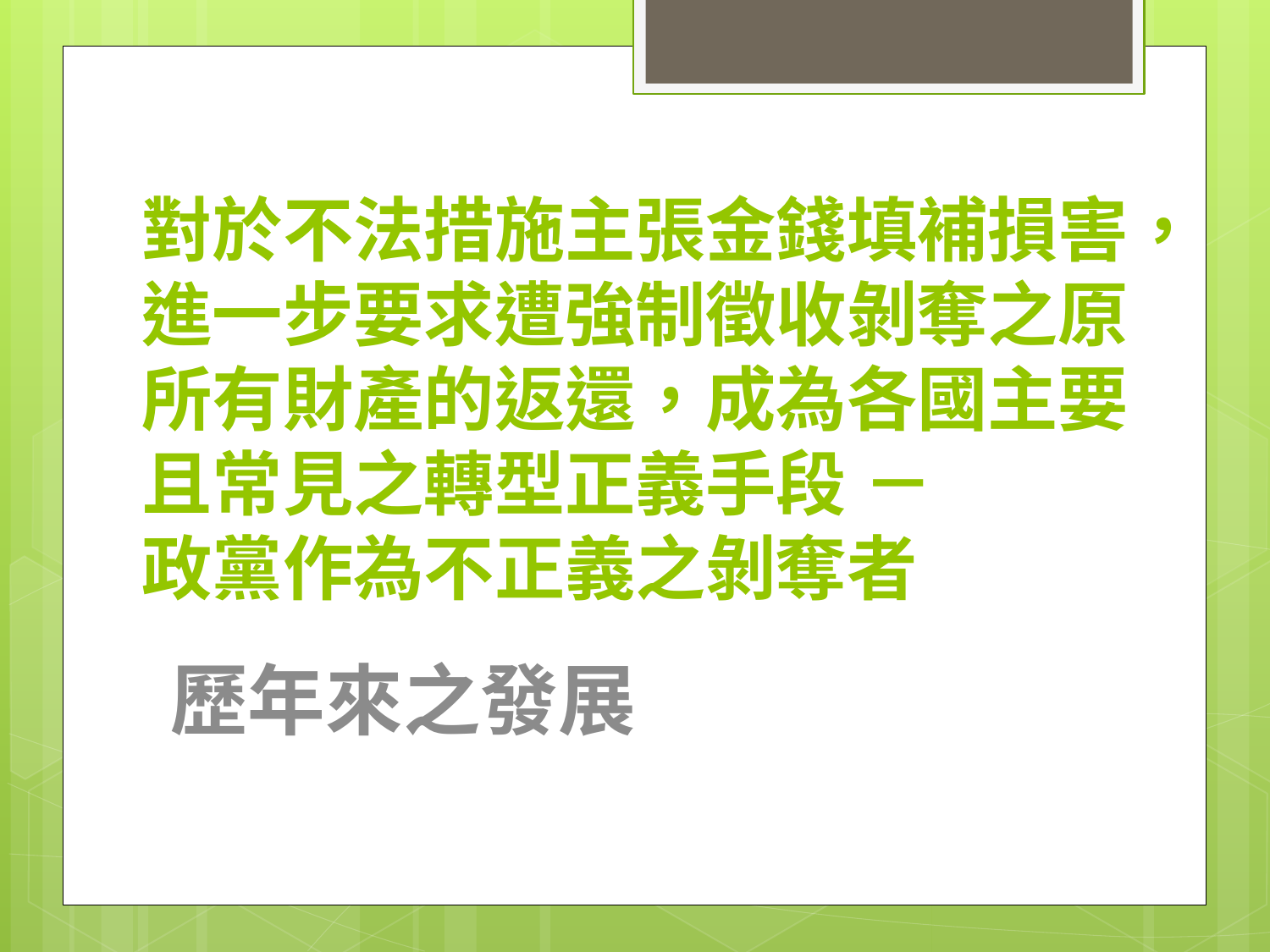

# 對於不法措施主張金錢填補損害，進一步要求遭強制徵收剝奪之原所有財產的返還，成為各國主要且常見之轉型正義手段 － 政黨作為不正義之剝奪者
歷年來之發展